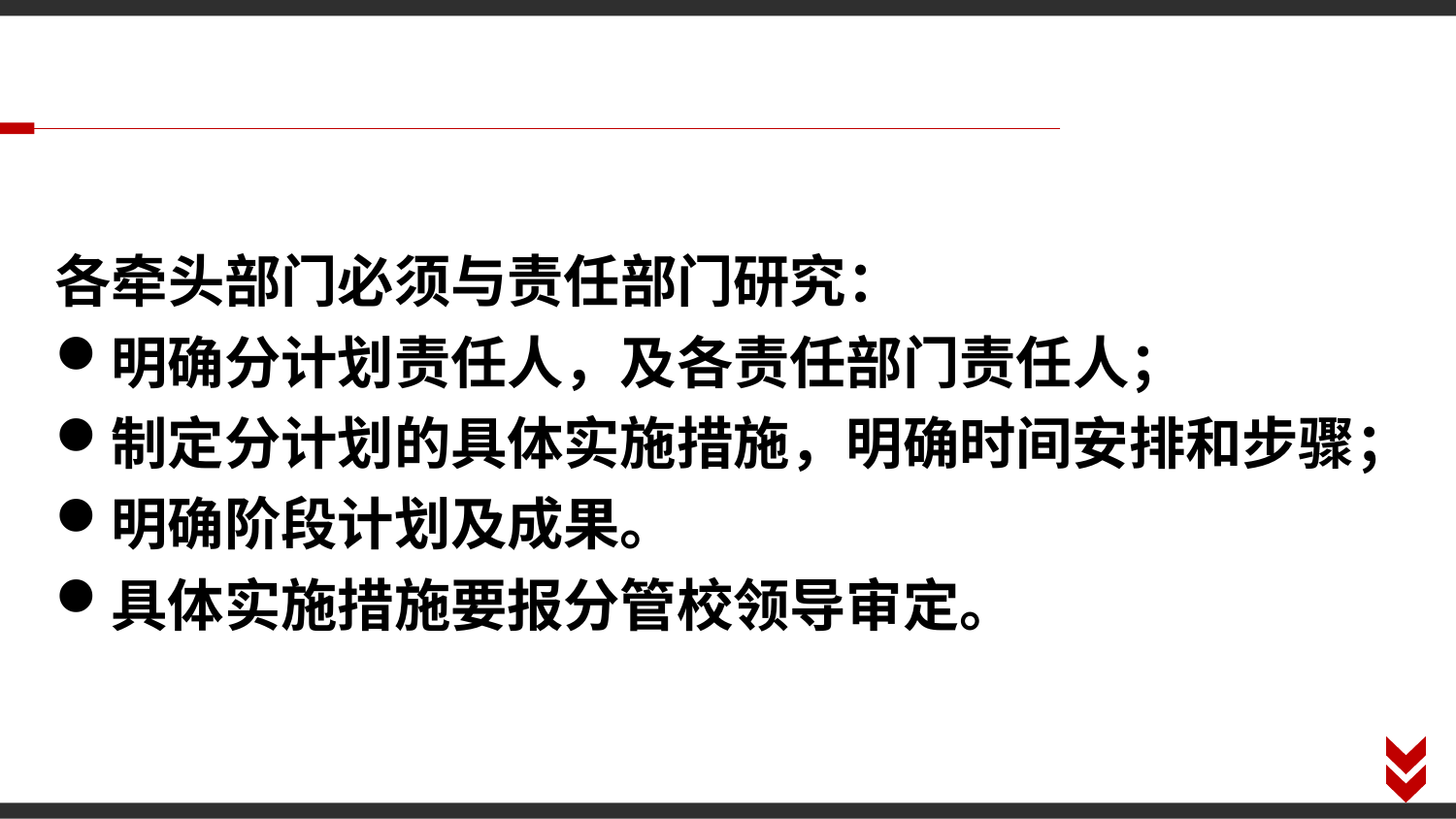

各牵头部门必须与责任部门研究：
明确分计划责任人，及各责任部门责任人；
制定分计划的具体实施措施，明确时间安排和步骤；
明确阶段计划及成果。
具体实施措施要报分管校领导审定。